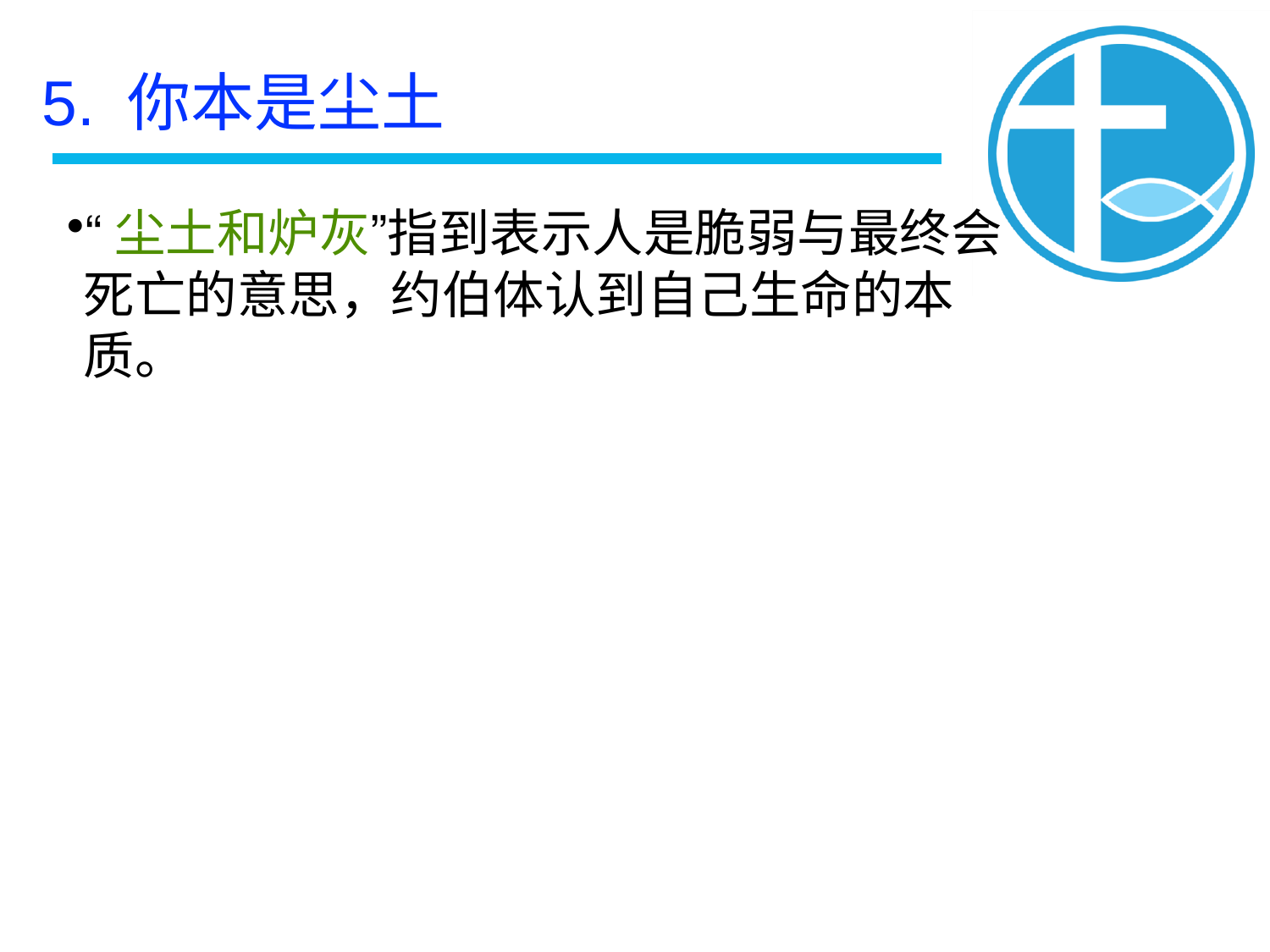

5. 你本是尘土
“尘土和炉灰”指到表示人是脆弱与最终会死亡的意思，约伯体认到自己生命的本质。